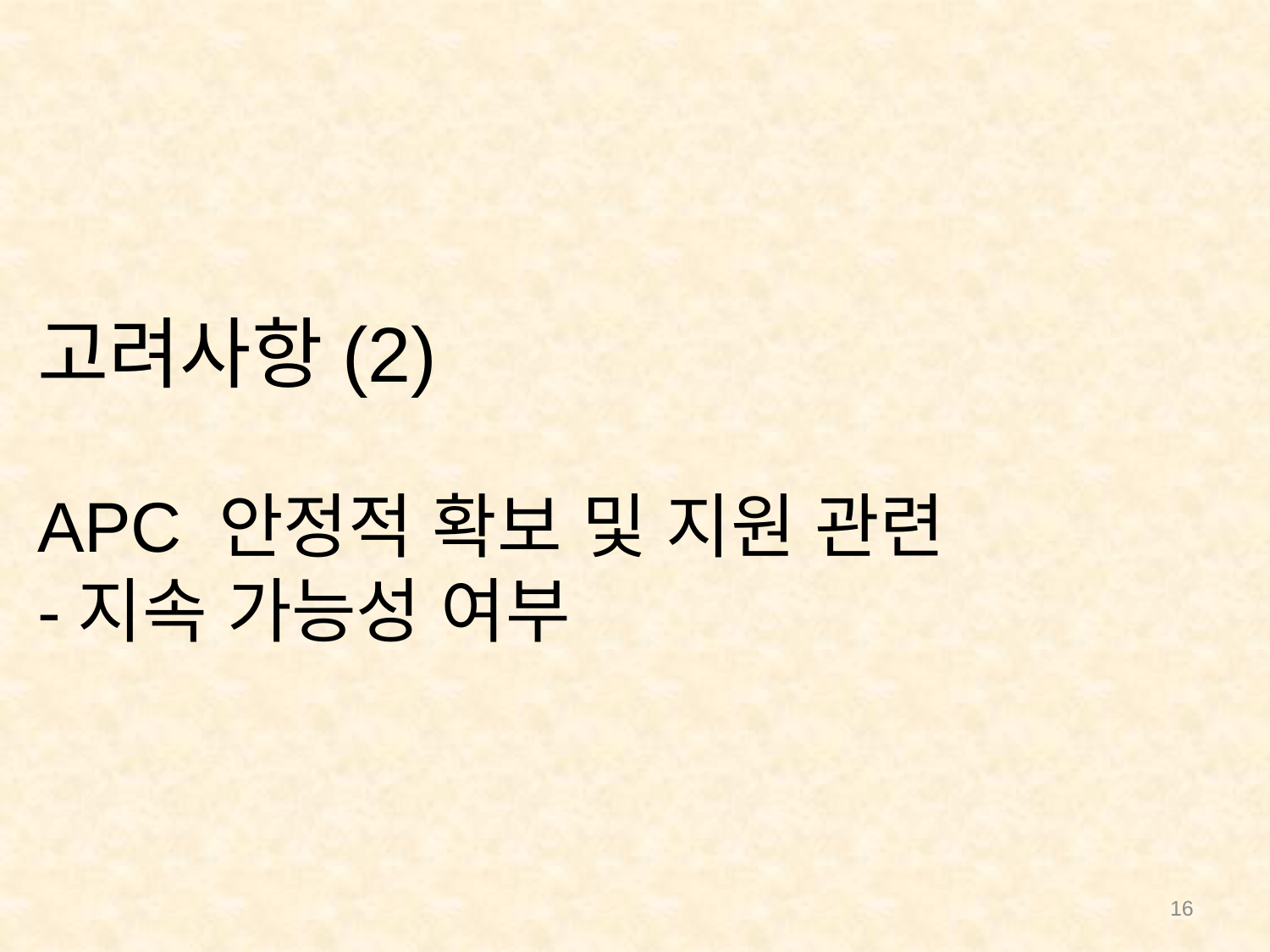

고려사항(2)

APC 안정적 확보 및 지원 관련
-지속 가능성 여부
16